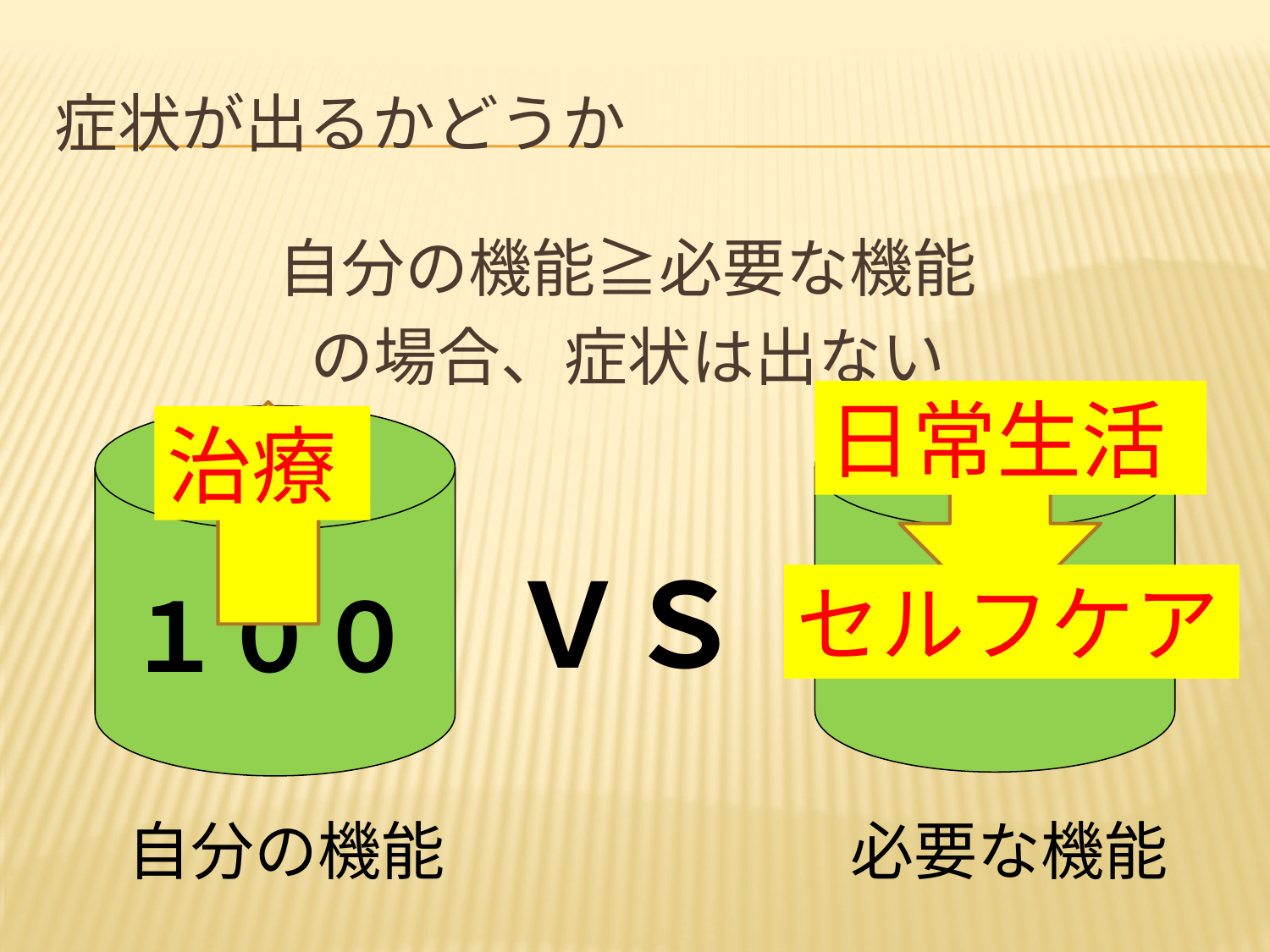

# 症状が出るかどうか
自分の機能≧必要な機能
の場合、症状は出ない

日常生活

治療

ＶＳ
セルフケア
１００
１００
自分の機能
必要な機能